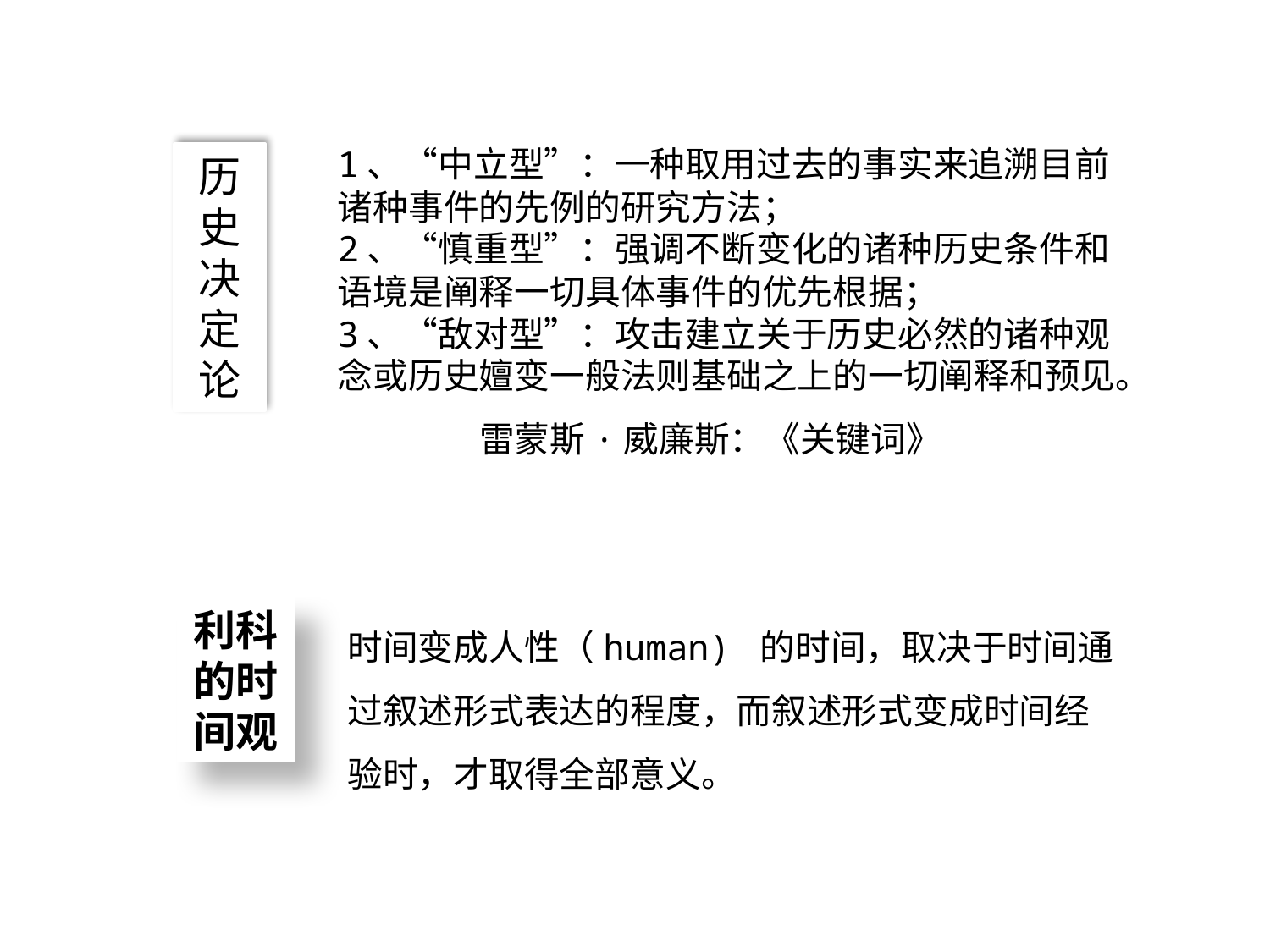

1、“中立型”：一种取用过去的事实来追溯目前诸种事件的先例的研究方法；
2、“慎重型”：强调不断变化的诸种历史条件和语境是阐释一切具体事件的优先根据；
3、“敌对型”：攻击建立关于历史必然的诸种观念或历史嬗变一般法则基础之上的一切阐释和预见。

                 雷蒙斯·威廉斯：《关键词》
历史决定论
利科
的时间观
时间变成人性（human) 的时间，取决于时间通过叙述形式表达的程度，而叙述形式变成时间经验时，才取得全部意义。

11